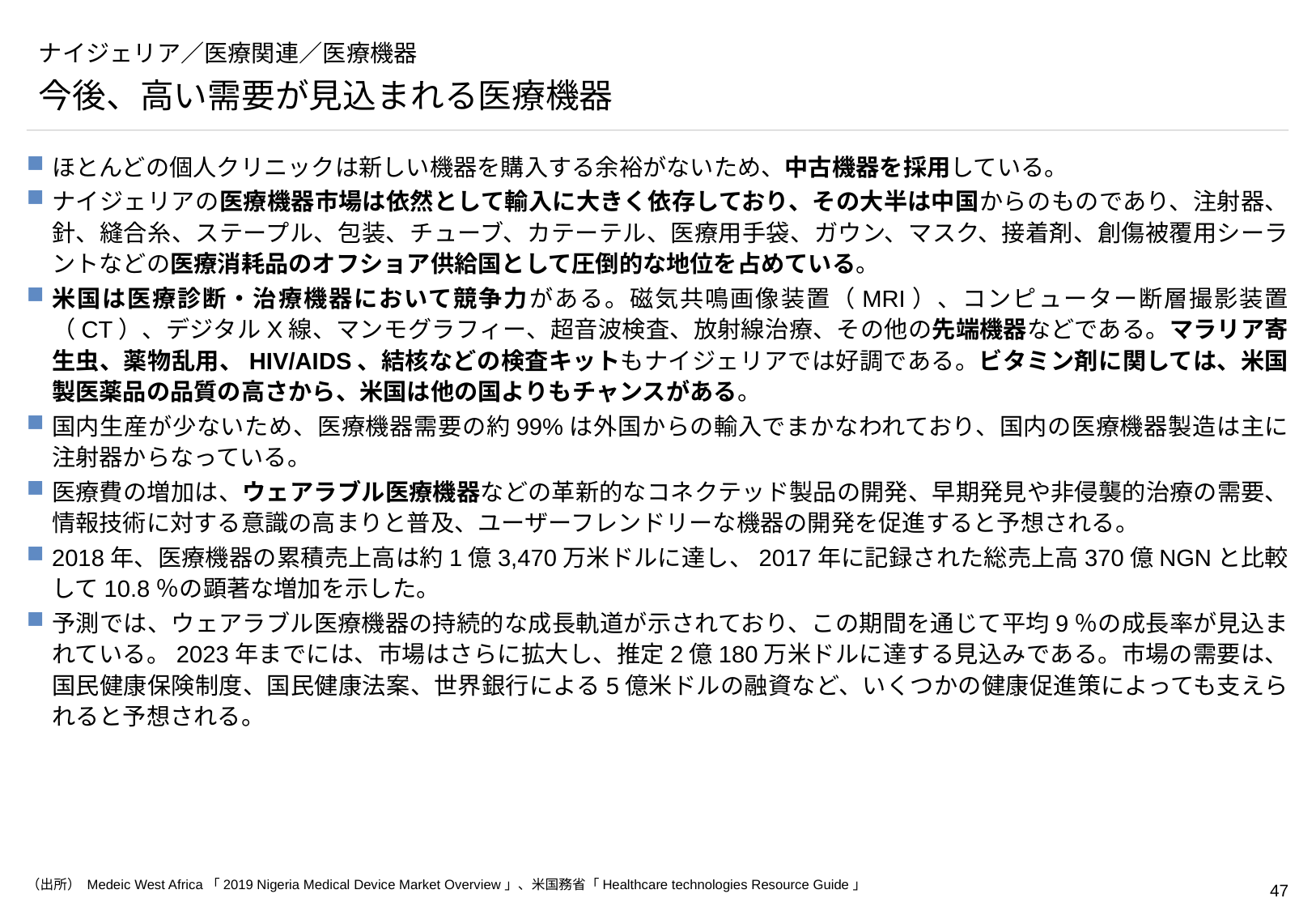

# ナイジェリア／医療関連／医療機器
今後、高い需要が見込まれる医療機器
ほとんどの個人クリニックは新しい機器を購入する余裕がないため、中古機器を採用している。
ナイジェリアの医療機器市場は依然として輸入に大きく依存しており、その大半は中国からのものであり、注射器、針、縫合糸、ステープル、包装、チューブ、カテーテル、医療用手袋、ガウン、マスク、接着剤、創傷被覆用シーラントなどの医療消耗品のオフショア供給国として圧倒的な地位を占めている。
米国は医療診断・治療機器において競争力がある。磁気共鳴画像装置（MRI）、コンピューター断層撮影装置（CT）、デジタルX線、マンモグラフィー、超音波検査、放射線治療、その他の先端機器などである。マラリア寄生虫、薬物乱用、HIV/AIDS、結核などの検査キットもナイジェリアでは好調である。ビタミン剤に関しては、米国製医薬品の品質の高さから、米国は他の国よりもチャンスがある。
国内生産が少ないため、医療機器需要の約99%は外国からの輸入でまかなわれており、国内の医療機器製造は主に注射器からなっている。
医療費の増加は、ウェアラブル医療機器などの革新的なコネクテッド製品の開発、早期発見や非侵襲的治療の需要、情報技術に対する意識の高まりと普及、ユーザーフレンドリーな機器の開発を促進すると予想される。
2018年、医療機器の累積売上高は約1億3,470万米ドルに達し、2017年に記録された総売上高370億NGNと比較して10.8％の顕著な増加を示した。
予測では、ウェアラブル医療機器の持続的な成長軌道が示されており、この期間を通じて平均9％の成長率が見込まれている。2023年までには、市場はさらに拡大し、推定2億180万米ドルに達する見込みである。市場の需要は、国民健康保険制度、国民健康法案、世界銀行による5億米ドルの融資など、いくつかの健康促進策によっても支えられると予想される。
（出所） Medeic West Africa「2019 Nigeria Medical Device Market Overview」、米国務省「Healthcare technologies Resource Guide」